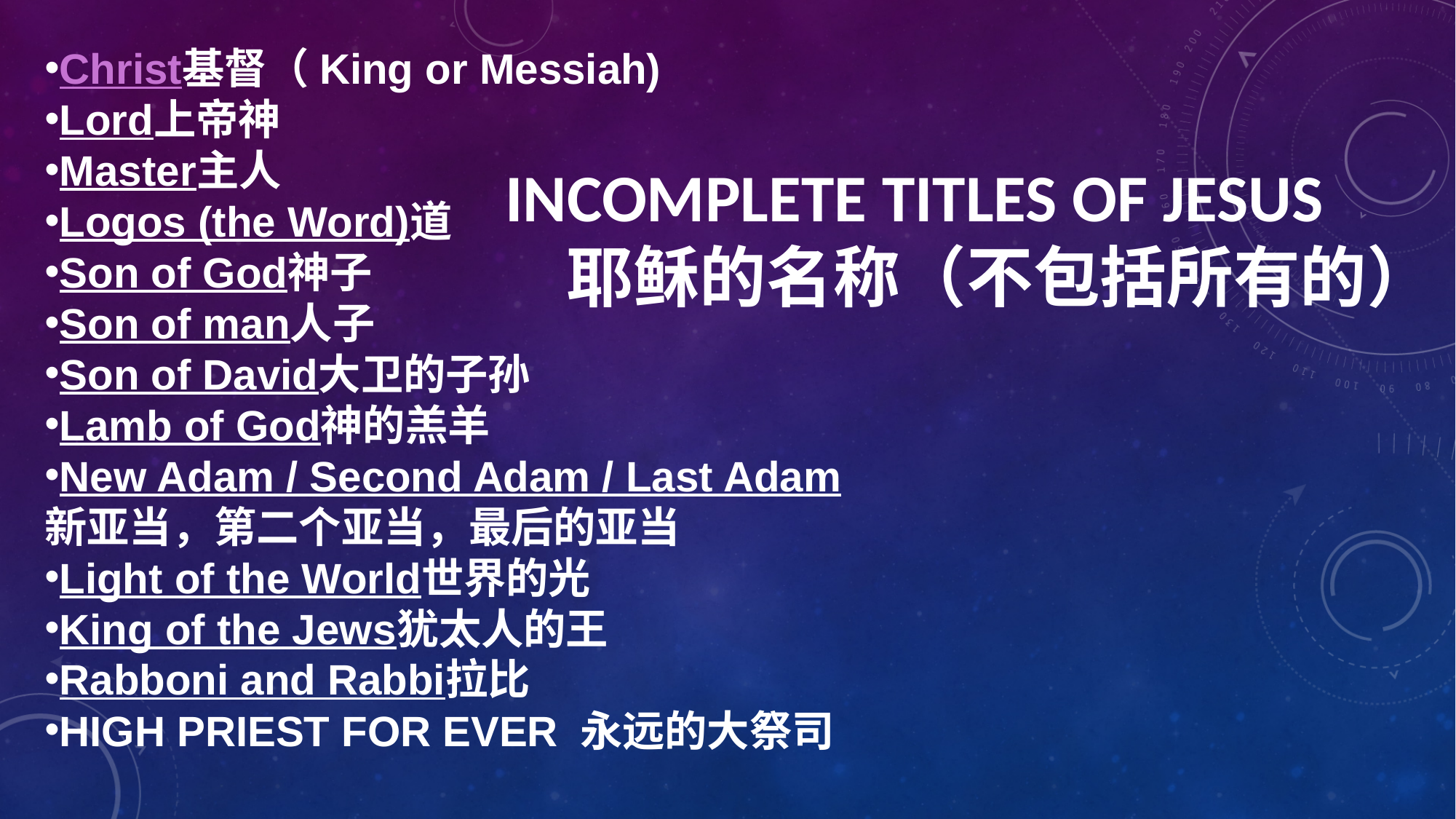

Christ基督（King or Messiah)
Lord上帝神
Master主人
Logos (the Word)道
Son of God神子
Son of man人子
Son of David大卫的子孙
Lamb of God神的羔羊
New Adam / Second Adam / Last Adam                                                     新亚当，第二个亚当，最后的亚当
Light of the World世界的光
King of the Jews犹太人的王
Rabboni and Rabbi拉比
HIGH PRIEST FOR EVER 永远的大祭司

INCOMPLETE TITLES OF JESUS
   耶稣的名称（不包括所有的）